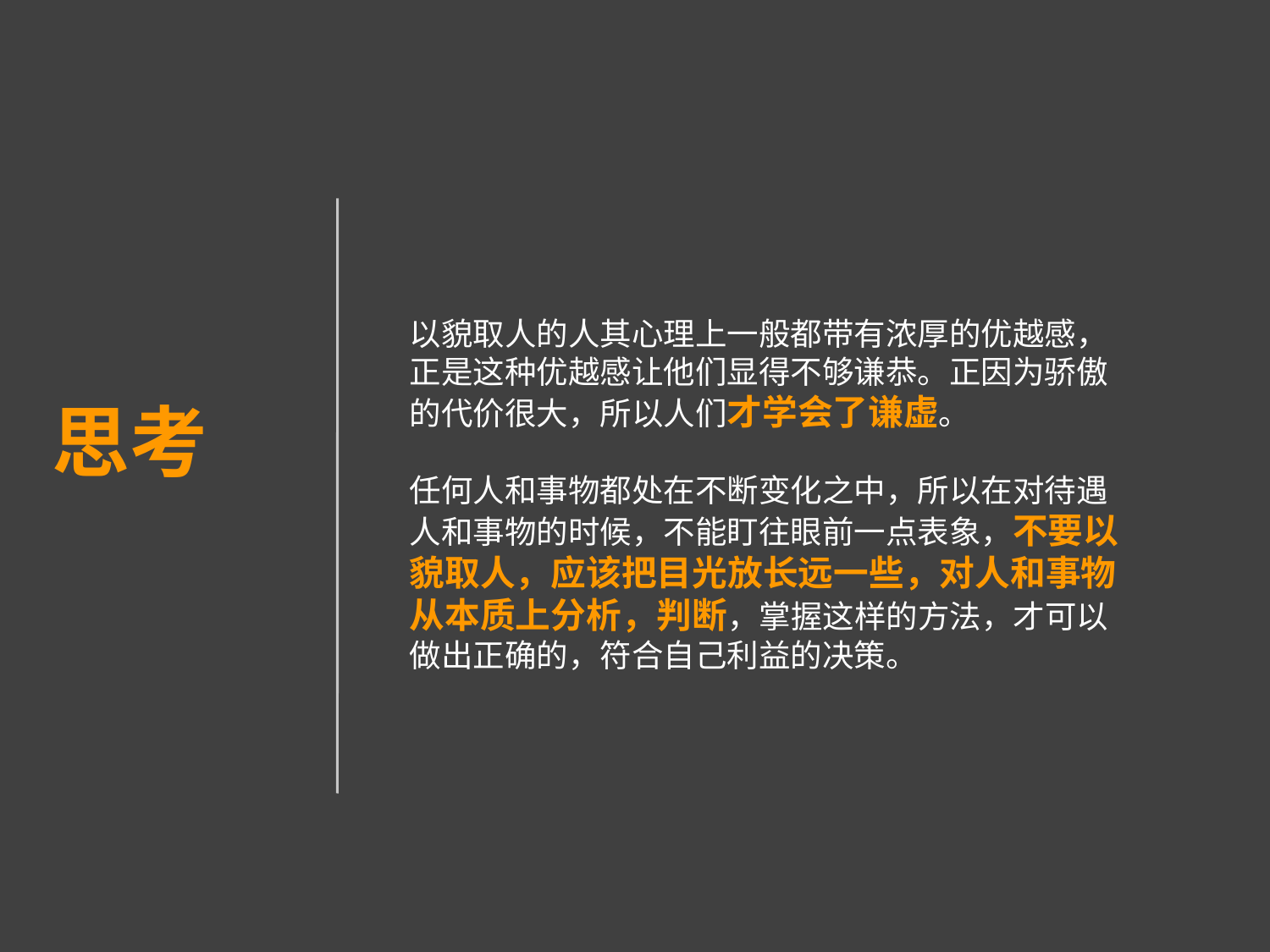

以貌取人的人其心理上一般都带有浓厚的优越感，
正是这种优越感让他们显得不够谦恭。正因为骄傲
的代价很大，所以人们才学会了谦虚。

任何人和事物都处在不断变化之中，所以在对待遇
人和事物的时候，不能盯往眼前一点表象，不要以
貌取人，应该把目光放长远一些，对人和事物
从本质上分析，判断，掌握这样的方法，才可以
做出正确的，符合自己利益的决策。

思考